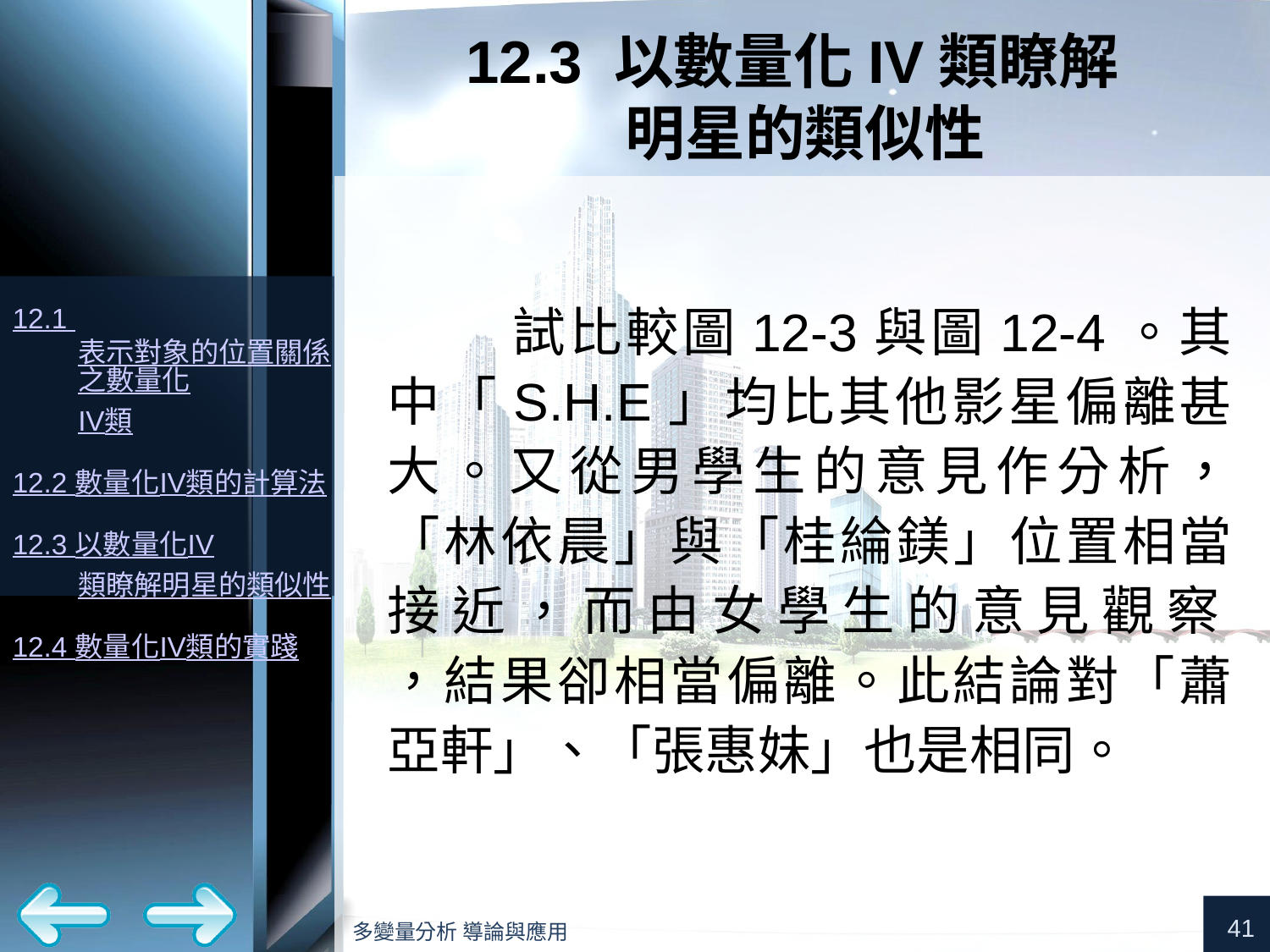

# 12.3 以數量化IV類瞭解 明星的類似性
試比較圖12-3與圖12-4。其中「S.H.E」均比其他影星偏離甚大。又從男學生的意見作分析，「林依晨」與「桂綸鎂」位置相當接近，而由女學生的意見觀察
，結果卻相當偏離。此結論對「蕭亞軒」、「張惠妹」也是相同。
41
多變量分析 導論與應用